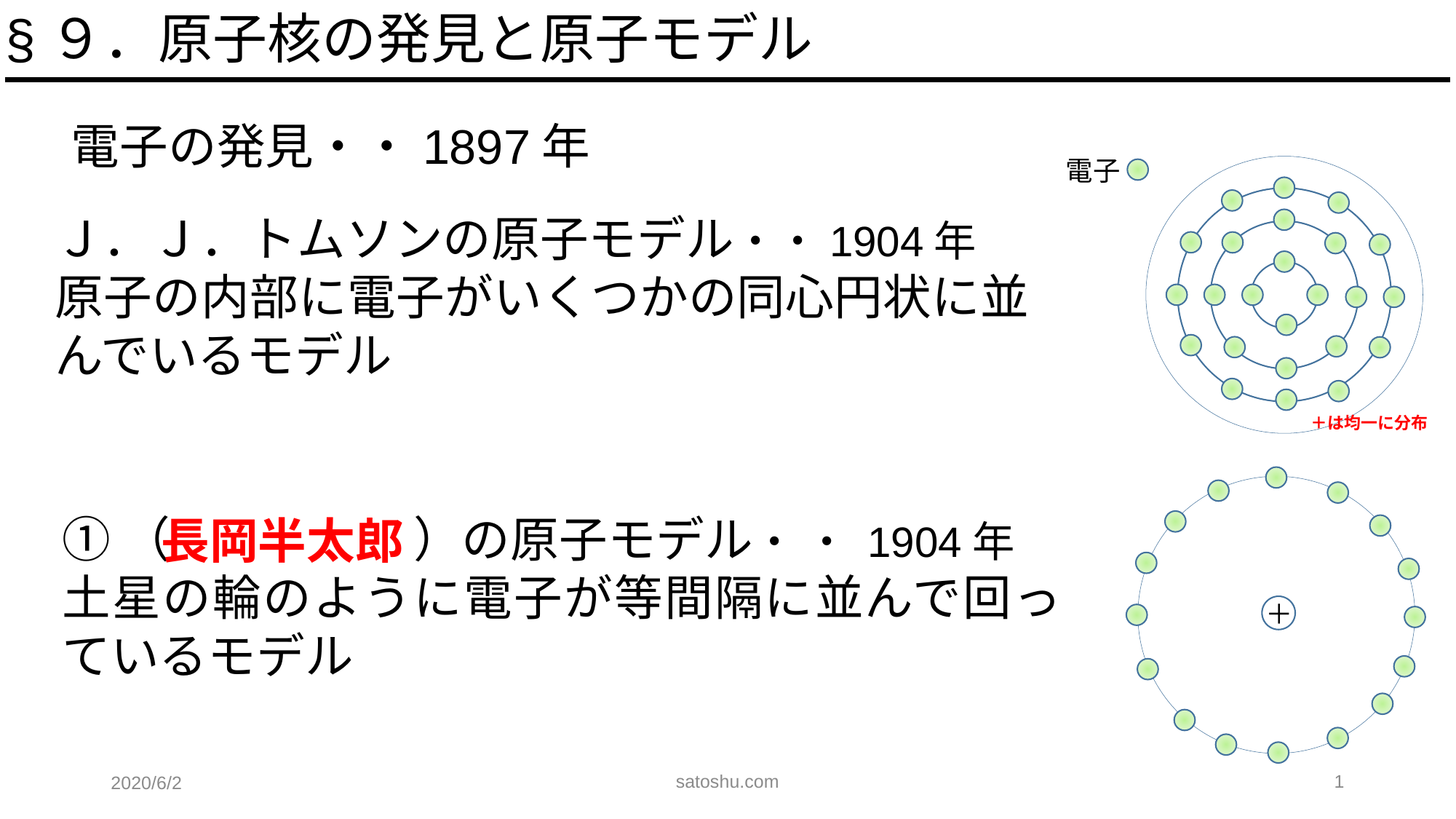

§９．原子核の発見と原子モデル
電子の発見・・1897年
電子

Ｊ．Ｊ．トムソンの原子モデル・・1904年
原子の内部に電子がいくつかの同心円状に並んでいるモデル
＋は均一に分布

①（　　　　　）の原子モデル・ ・ 1904年
土星の輪のように電子が等間隔に並んで回っているモデル
長岡半太郎
＋

satoshu.com
1
2020/6/2